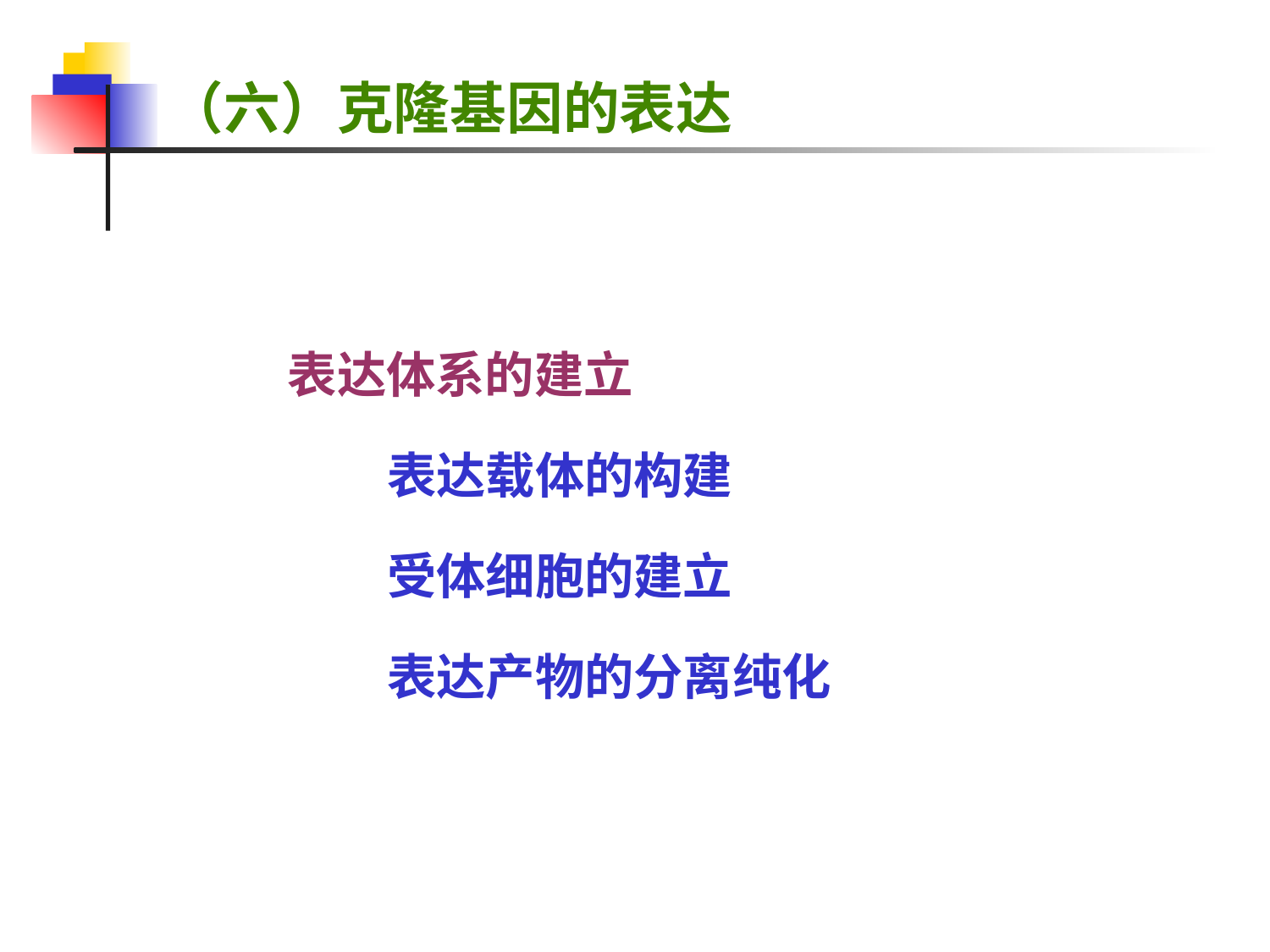

（六）克隆基因的表达
表达体系的建立
表达载体的构建
受体细胞的建立
表达产物的分离纯化